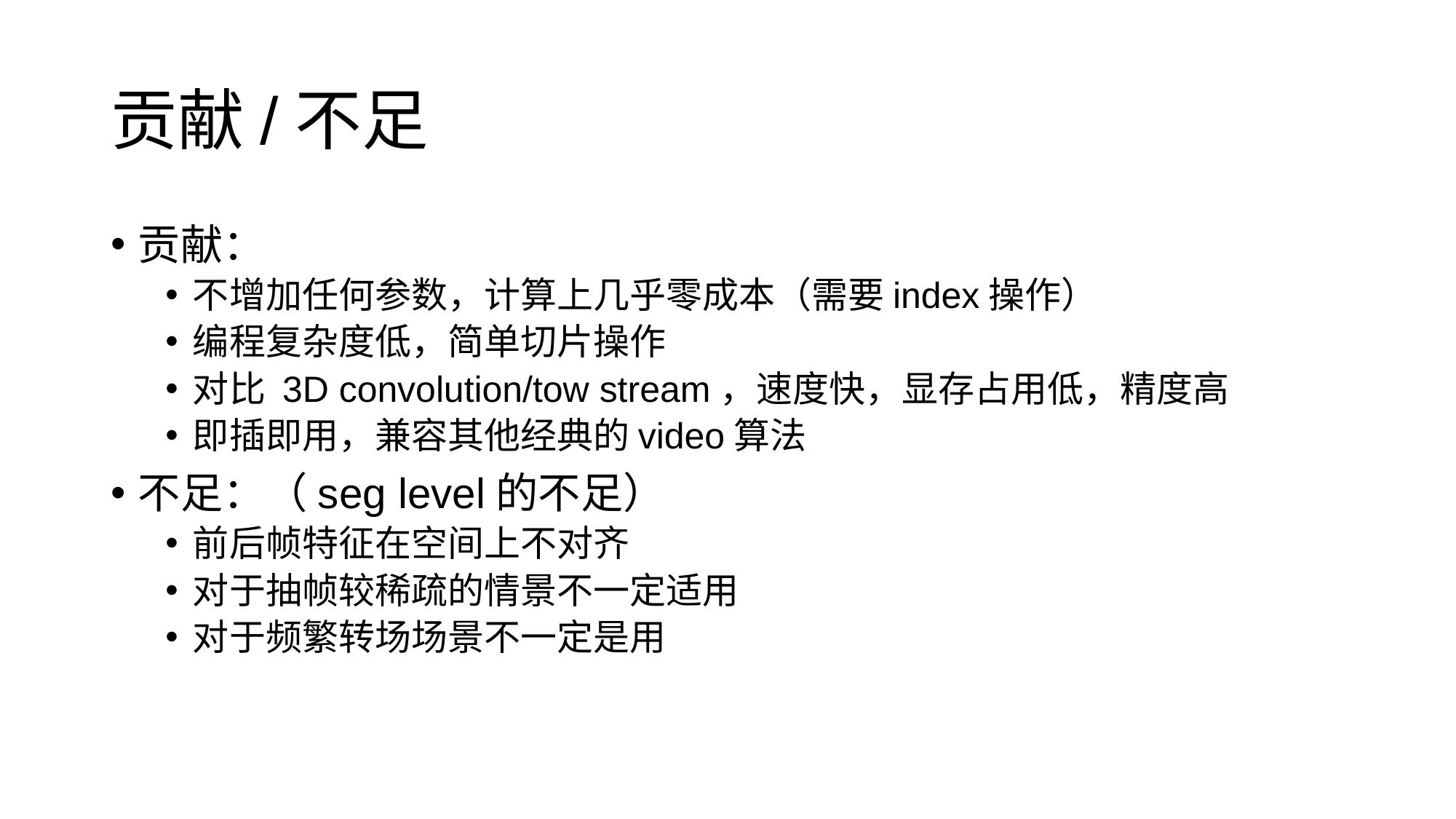

# 贡献/不足
贡献：
不增加任何参数，计算上几乎零成本（需要index操作）
编程复杂度低，简单切片操作
对比 3D convolution/tow stream，速度快，显存占用低，精度高
即插即用，兼容其他经典的video算法
不足：（seg level的不足）
前后帧特征在空间上不对齐
对于抽帧较稀疏的情景不一定适用
对于频繁转场场景不一定是用